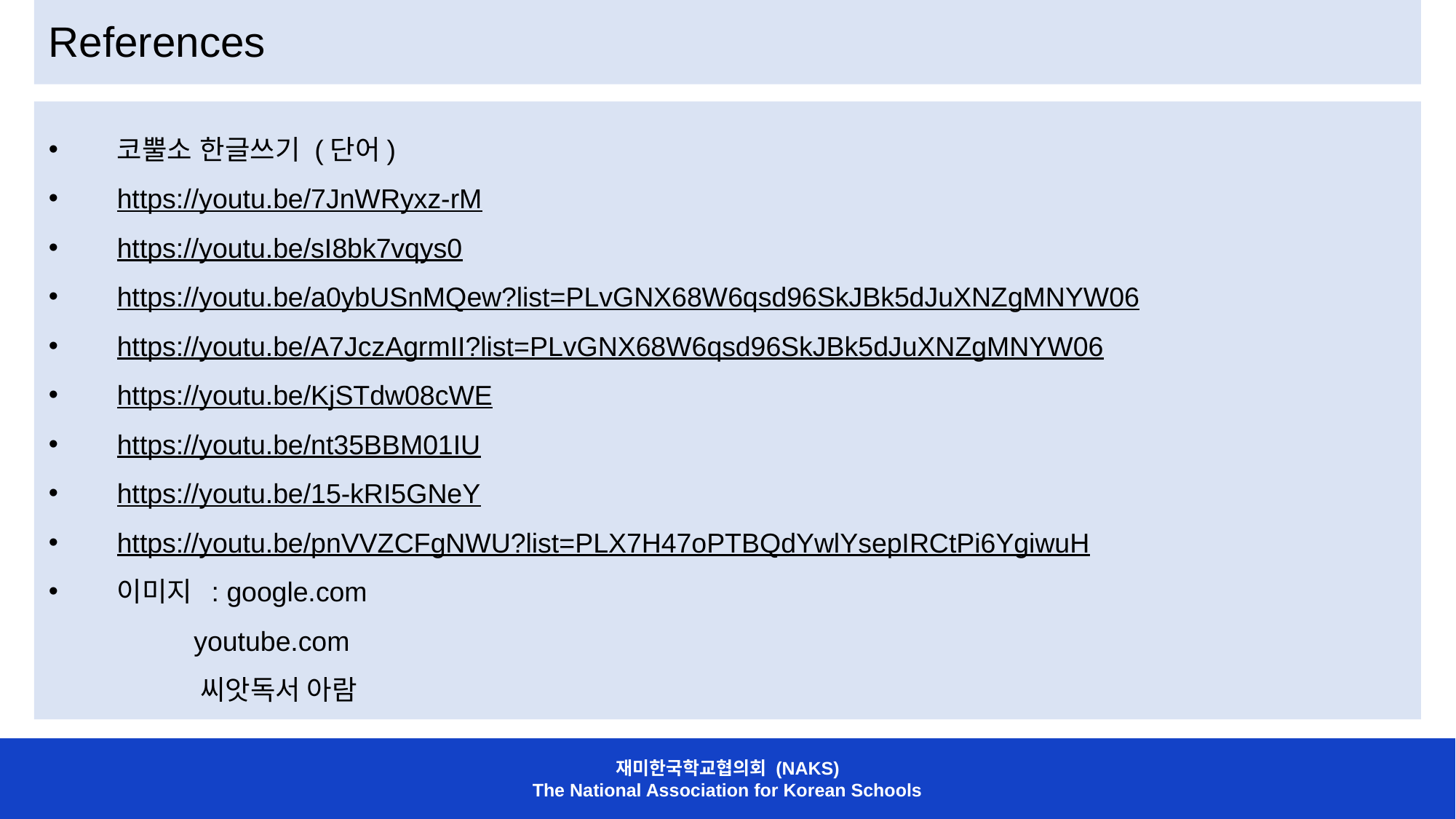

References
코뿔소 한글쓰기 (단어)
https://youtu.be/7JnWRyxz-rM
https://youtu.be/sI8bk7vqys0
https://youtu.be/a0ybUSnMQew?list=PLvGNX68W6qsd96SkJBk5dJuXNZgMNYW06
https://youtu.be/A7JczAgrmII?list=PLvGNX68W6qsd96SkJBk5dJuXNZgMNYW06
https://youtu.be/KjSTdw08cWE
https://youtu.be/nt35BBM01IU
https://youtu.be/15-kRI5GNeY
https://youtu.be/pnVVZCFgNWU?list=PLX7H47oPTBQdYwlYsepIRCtPi6YgiwuH
이미지  : google.com
                   youtube.com
                   씨앗독서 아람

재미한국학교협의회 (NAKS)
The National Association for Korean Schools
재미한국학교협의회 (NAKS)
The National Association for Korean Schools